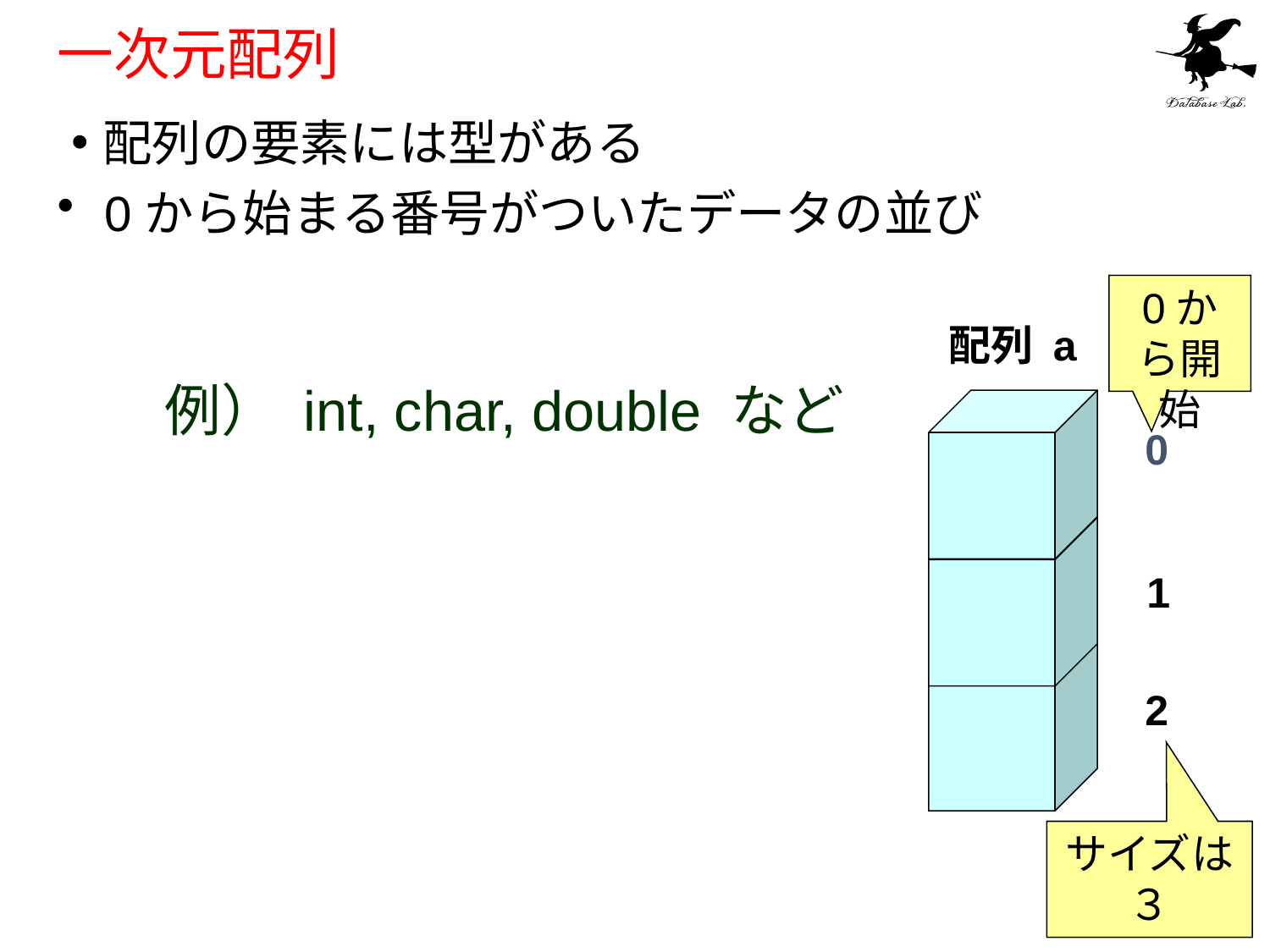

# 一次元配列
配列の要素には型がある

0から始まる番号がついたデータの並び
0から開始
配列 a
例） int, char, double など

0

1

2
サイズは３
30